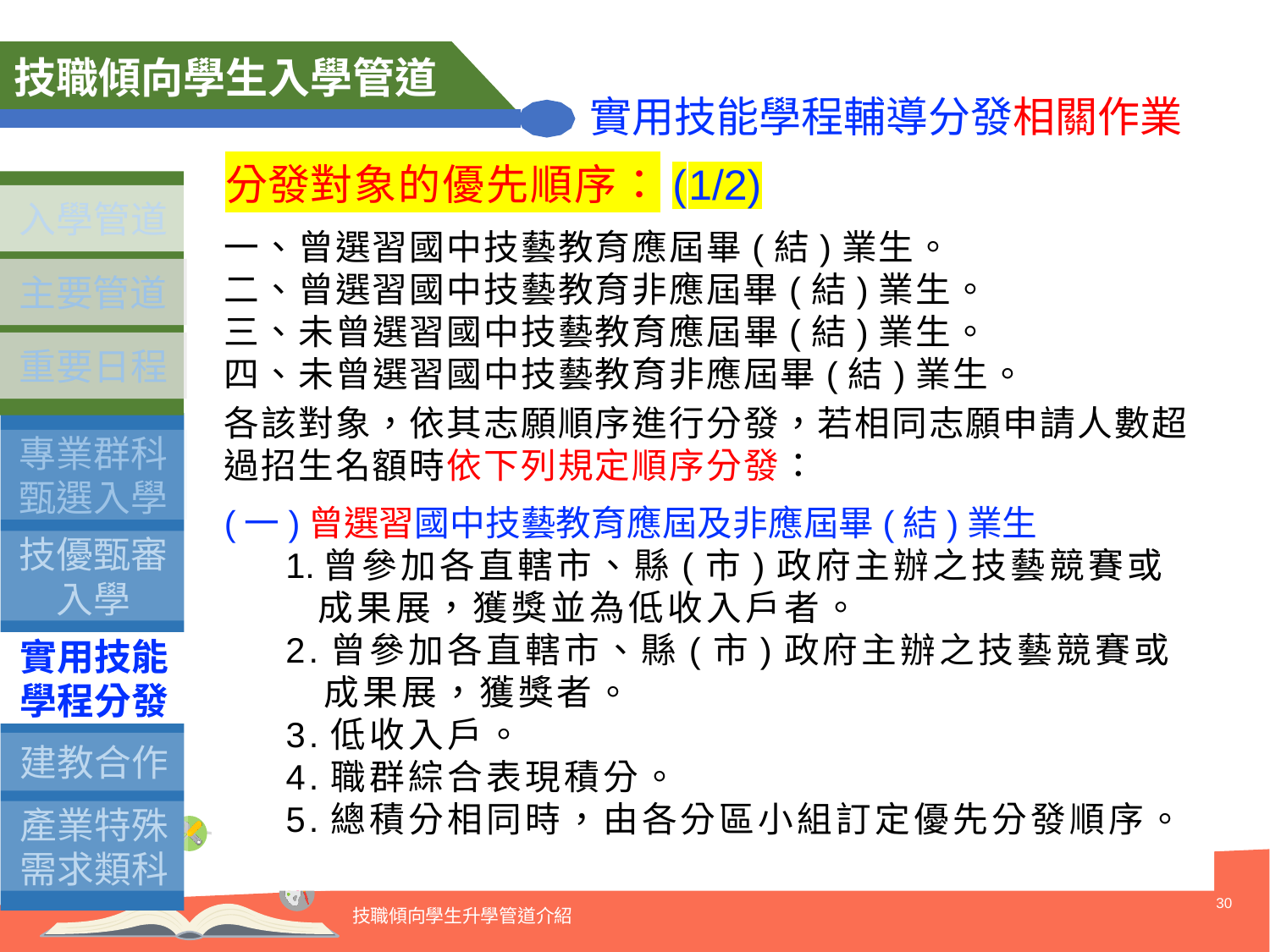

技職傾向學生入學管道

實用技能學程輔導分發相關作業
分發對象的優先順序：(1/2)

入學管道
主要管道
重要日程
一、曾選習國中技藝教育應屆畢(結)業生。
二、曾選習國中技藝教育非應屆畢(結)業生。
三、未曾選習國中技藝教育應屆畢(結)業生。
四、未曾選習國中技藝教育非應屆畢(結)業生。
各該對象，依其志願順序進行分發，若相同志願申請人數超過招生名額時依下列規定順序分發：
(一)曾選習國中技藝教育應屆及非應屆畢(結)業生
1.曾參加各直轄市、縣(市)政府主辦之技藝競賽或成果展，獲獎並為低收入戶者。
2.曾參加各直轄市、縣(市)政府主辦之技藝競賽或成果展，獲獎者。
3.低收入戶。
4.職群綜合表現積分。
5.總積分相同時，由各分區小組訂定優先分發順序。

專業群科
甄選入學
實用技能學程分發
建教合作
產業特殊需求類科
技優甄審入學
30